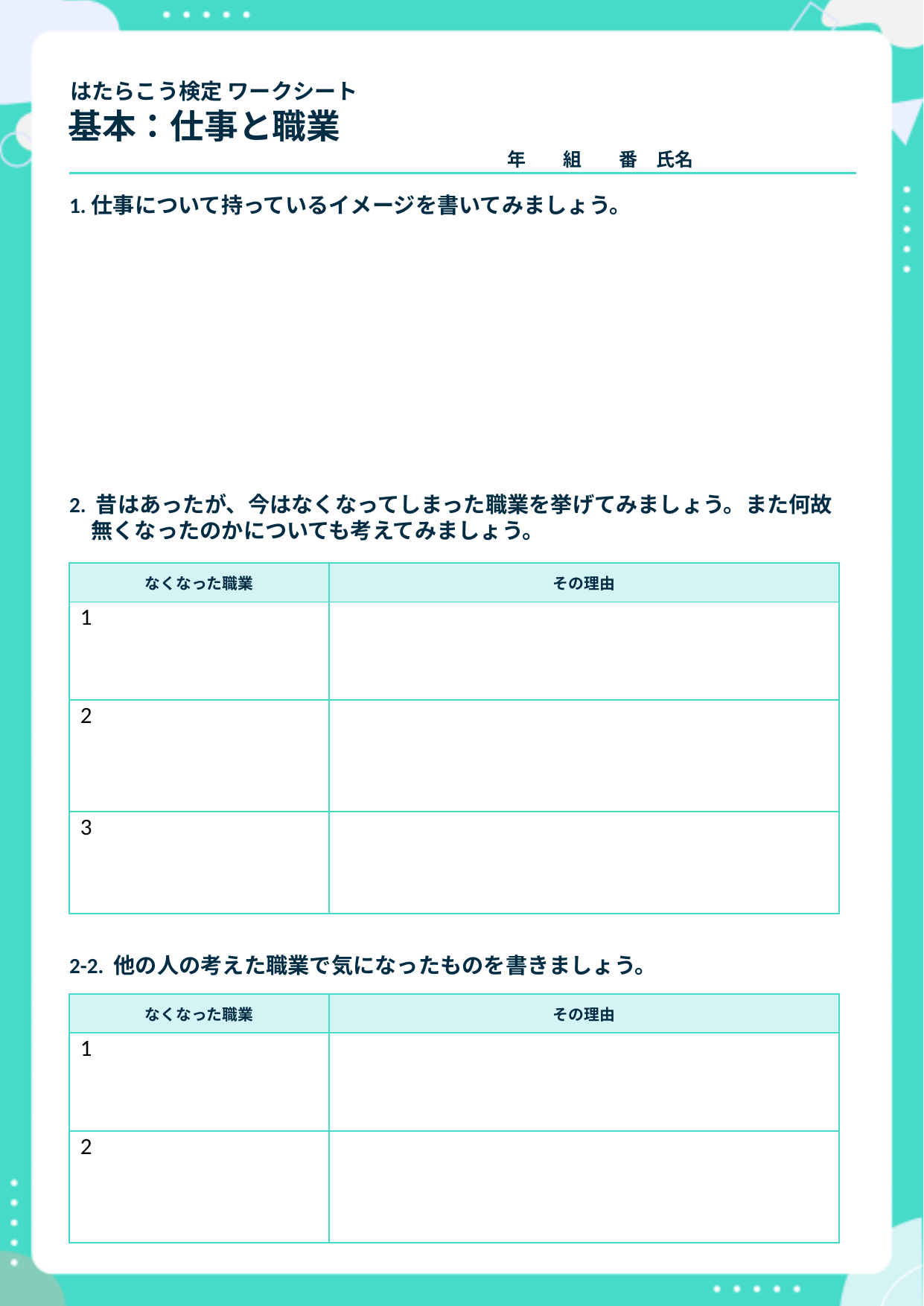

はたらこう検定 ワークシート
# 基本：仕事と職業
年　　組　　番　氏名
1.仕事について持っているイメージを書いてみましょう。
2. 昔はあったが、今はなくなってしまった職業を挙げてみましょう。また何故
　無くなったのかについても考えてみましょう。
| なくなった職業 | その理由 |
| --- | --- |
| 1 |  |
| 2 |  |
| 3 |  |
2-2. 他の人の考えた職業で気になったものを書きましょう。
| なくなった職業 | その理由 |
| --- | --- |
| 1 |  |
| 2 |  |